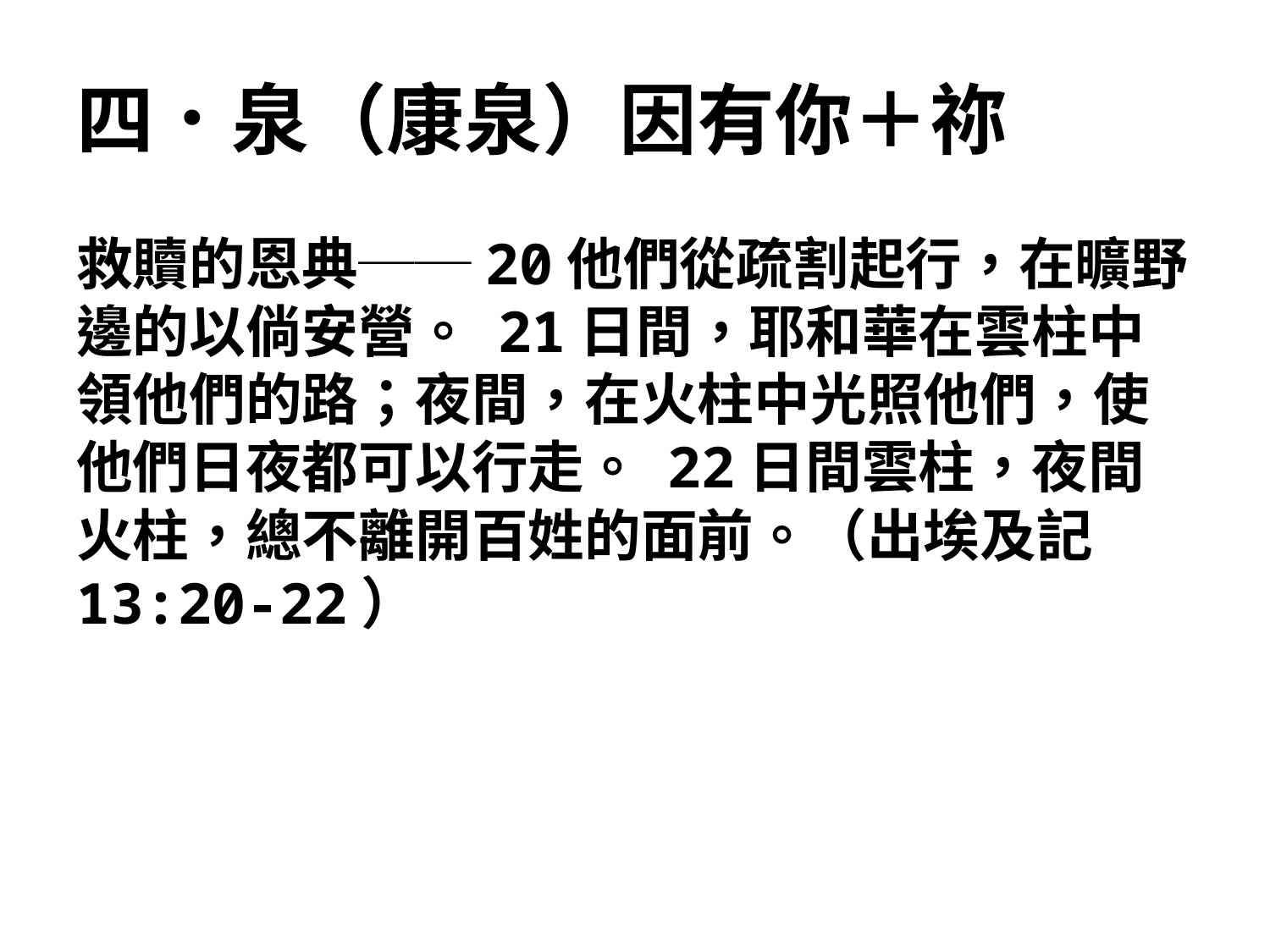

# 四．泉（康泉）因有你＋祢
救贖的恩典──20他們從疏割起行，在曠野邊的以倘安營。 21日間，耶和華在雲柱中領他們的路；夜間，在火柱中光照他們，使他們日夜都可以行走。 22日間雲柱，夜間火柱，總不離開百姓的面前。（出埃及記13:20-22）